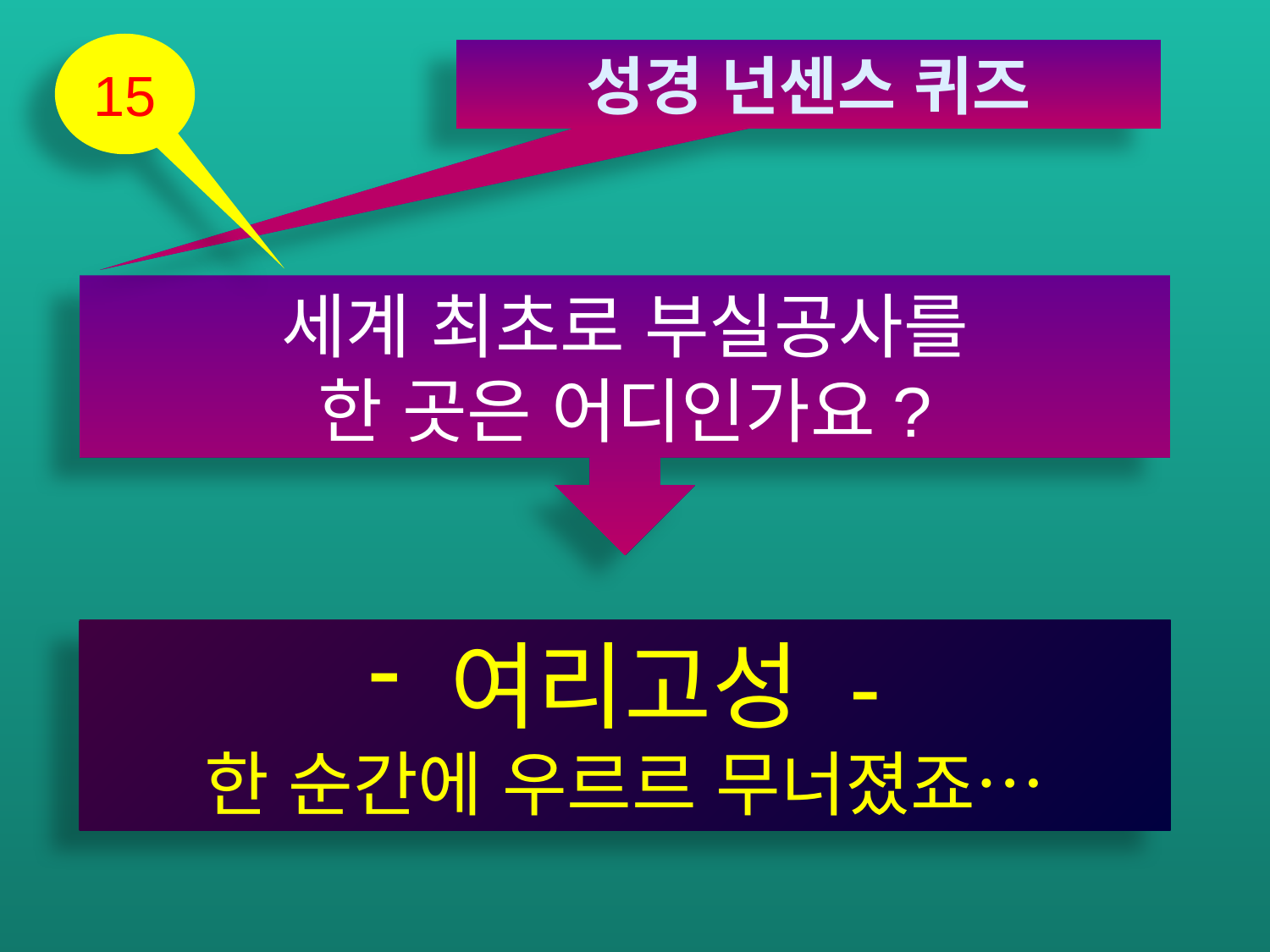

15
성경 넌센스 퀴즈
세계 최초로 부실공사를
한 곳은 어디인가요?
 여리고성 -
한 순간에 우르르 무너졌죠…